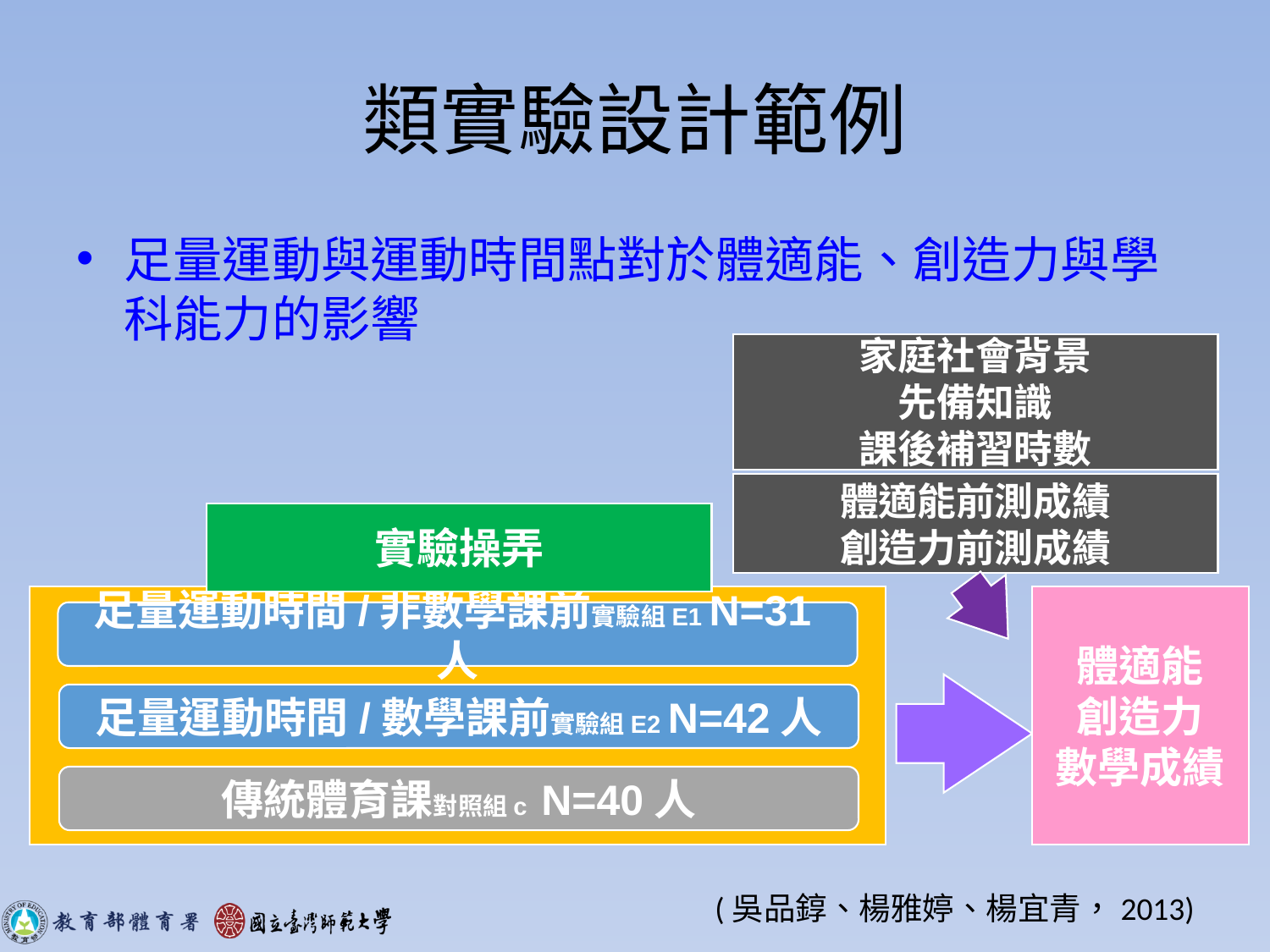

# 類實驗設計範例
足量運動與運動時間點對於體適能、創造力與學科能力的影響
家庭社會背景
先備知識
課後補習時數
體適能前測成績
創造力前測成績
實驗操弄

體適能
創造力
數學成績

足量運動時間/非數學課前實驗組E1 N=31人

足量運動時間/數學課前實驗組E2 N=42人
傳統體育課對照組c  N=40人
(吳品錞、楊雅婷、楊宜青，2013)